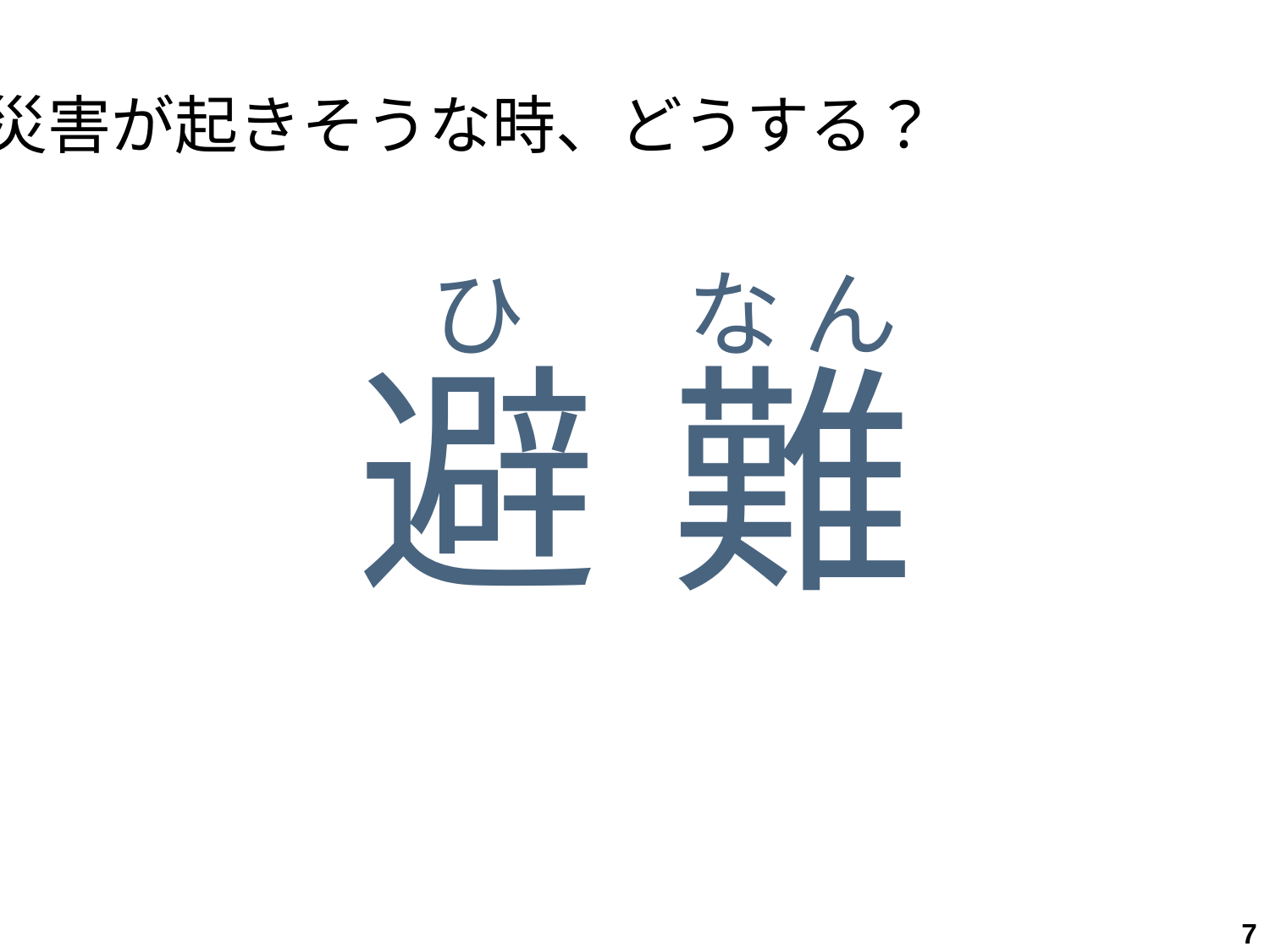

災害が起きそうな時、どうする？
ひ
避
な ん
難
7